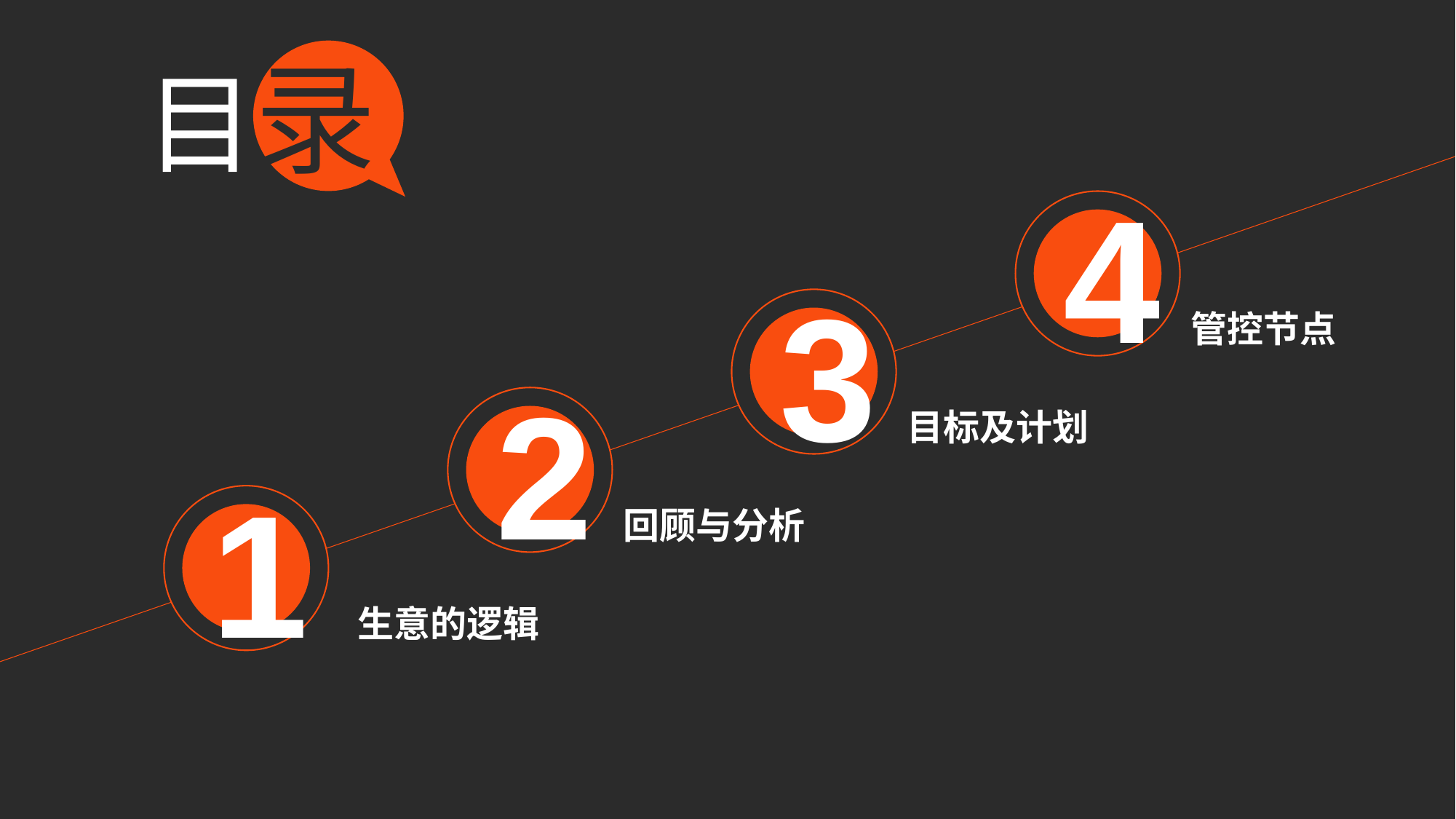

目录

4

3
管控节点

2
目标及计划

1
回顾与分析
生意的逻辑